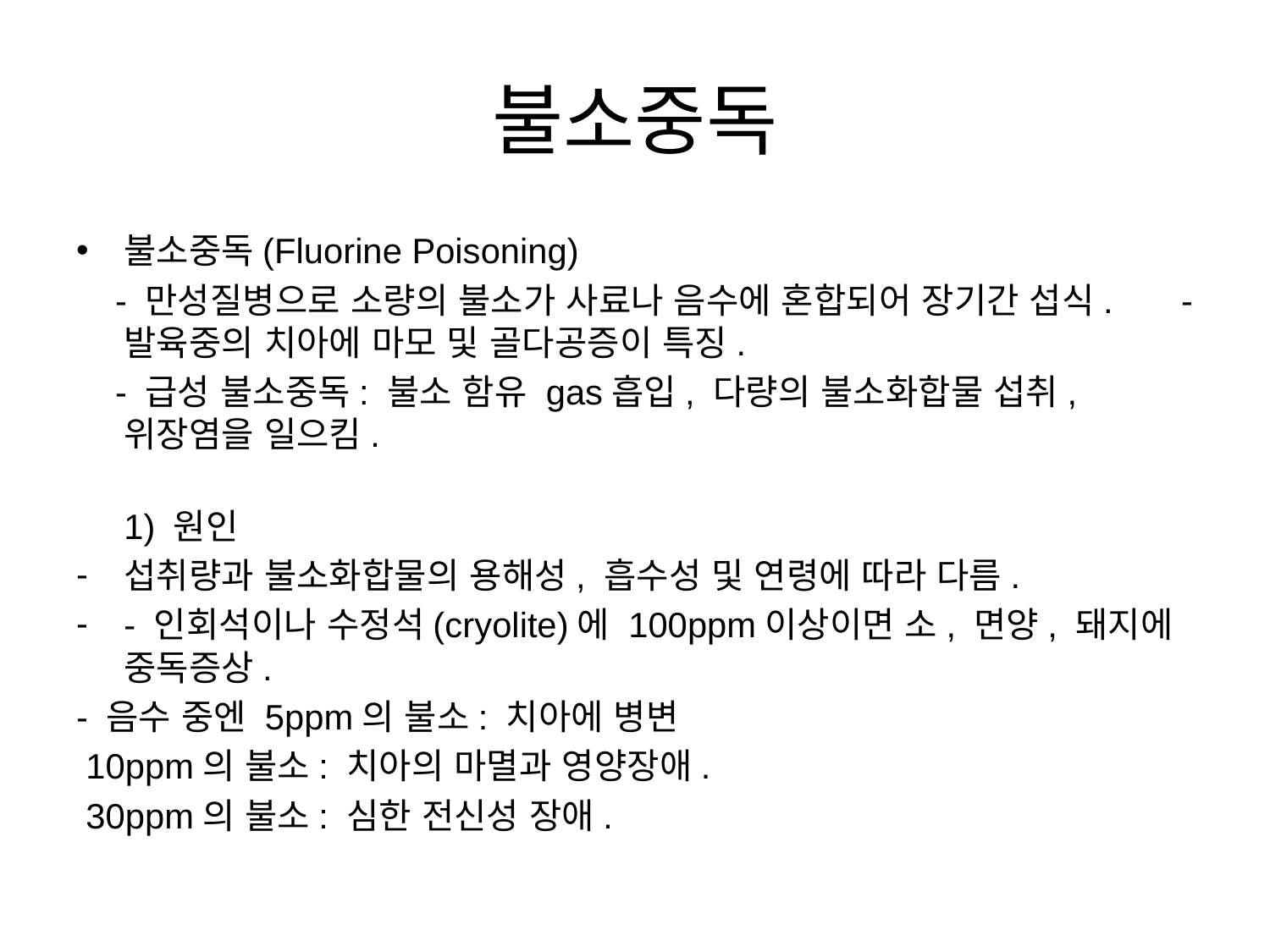

# 불소중독
불소중독(Fluorine Poisoning)
    - 만성질병으로 소량의 불소가 사료나 음수에 혼합되어 장기간 섭식.       - 발육중의 치아에 마모 및 골다공증이 특징.
    - 급성 불소중독: 불소 함유 gas흡입, 다량의 불소화합물 섭취, 위장염을 일으킴.
1) 원인
섭취량과 불소화합물의 용해성, 흡수성 및 연령에 따라 다름.
- 인회석이나 수정석(cryolite)에 100ppm이상이면 소, 면양, 돼지에 중독증상.
- 음수 중엔 5ppm의 불소: 치아에 병변
 10ppm의 불소: 치아의 마멸과 영양장애.
 30ppm의 불소: 심한 전신성 장애.